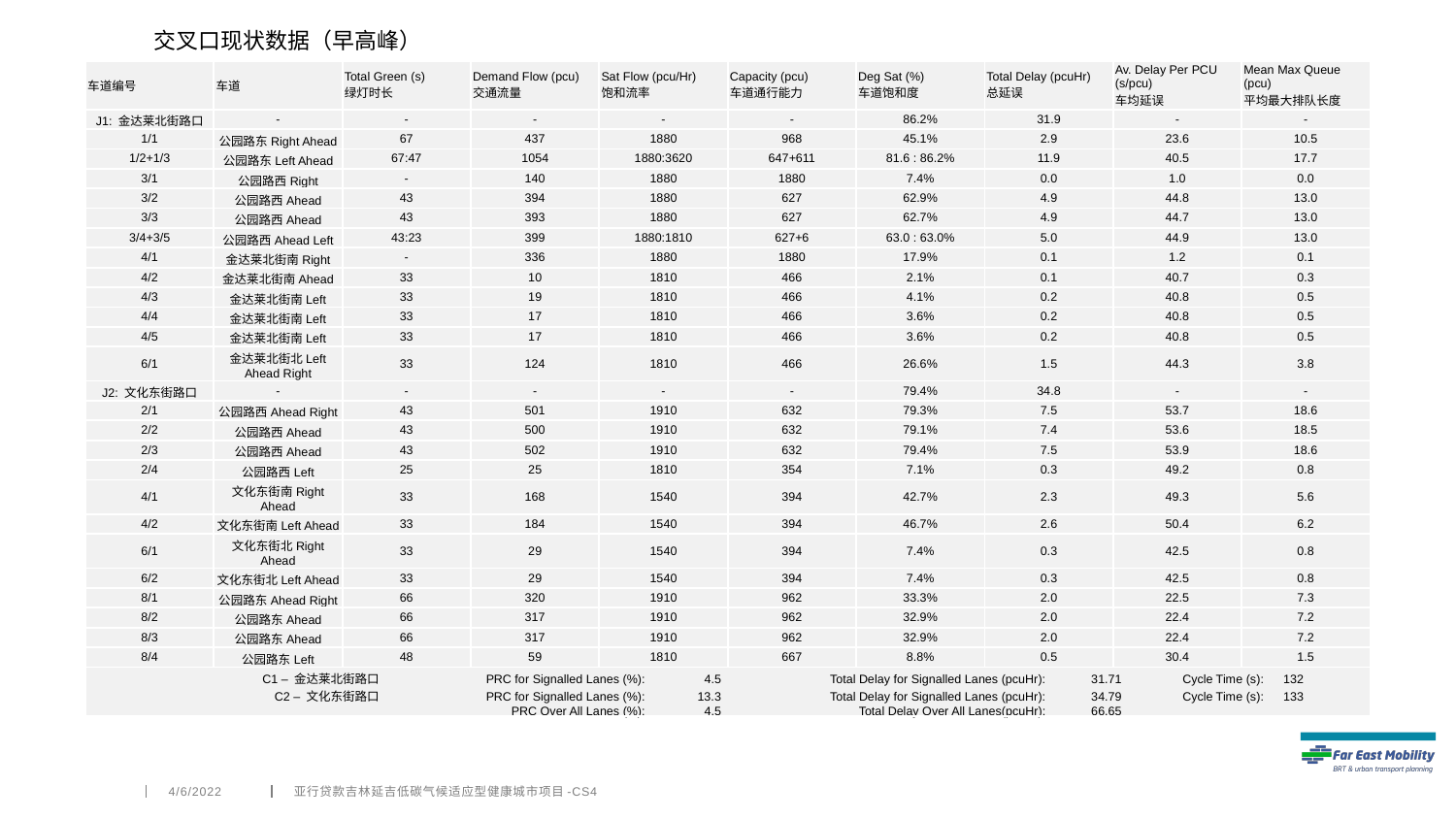

交叉口现状数据（早高峰）
| 车道编号 | 车道 | Total Green (s) 绿灯时长 | Demand Flow (pcu) 交通流量 | Sat Flow (pcu/Hr) 饱和流率 | Capacity (pcu) 车道通行能力 | Deg Sat (%) 车道饱和度 | Total Delay (pcuHr) 总延误 | Av. Delay Per PCU (s/pcu) 车均延误 | Mean Max Queue (pcu) 平均最大排队长度 |
| --- | --- | --- | --- | --- | --- | --- | --- | --- | --- |
| J1: 金达莱北街路口 | - | - | - | - | - | 86.2% | 31.9 | - | - |
| 1/1 | 公园路东Right Ahead | 67 | 437 | 1880 | 968 | 45.1% | 2.9 | 23.6 | 10.5 |
| 1/2+1/3 | 公园路东Left Ahead | 67:47 | 1054 | 1880:3620 | 647+611 | 81.6 : 86.2% | 11.9 | 40.5 | 17.7 |
| 3/1 | 公园路西Right | - | 140 | 1880 | 1880 | 7.4% | 0.0 | 1.0 | 0.0 |
| 3/2 | 公园路西Ahead | 43 | 394 | 1880 | 627 | 62.9% | 4.9 | 44.8 | 13.0 |
| 3/3 | 公园路西Ahead | 43 | 393 | 1880 | 627 | 62.7% | 4.9 | 44.7 | 13.0 |
| 3/4+3/5 | 公园路西Ahead Left | 43:23 | 399 | 1880:1810 | 627+6 | 63.0 : 63.0% | 5.0 | 44.9 | 13.0 |
| 4/1 | 金达莱北街南Right | - | 336 | 1880 | 1880 | 17.9% | 0.1 | 1.2 | 0.1 |
| 4/2 | 金达莱北街南Ahead | 33 | 10 | 1810 | 466 | 2.1% | 0.1 | 40.7 | 0.3 |
| 4/3 | 金达莱北街南Left | 33 | 19 | 1810 | 466 | 4.1% | 0.2 | 40.8 | 0.5 |
| 4/4 | 金达莱北街南Left | 33 | 17 | 1810 | 466 | 3.6% | 0.2 | 40.8 | 0.5 |
| 4/5 | 金达莱北街南Left | 33 | 17 | 1810 | 466 | 3.6% | 0.2 | 40.8 | 0.5 |
| 6/1 | 金达莱北街北Left Ahead Right | 33 | 124 | 1810 | 466 | 26.6% | 1.5 | 44.3 | 3.8 |
| J2: 文化东街路口 | - | - | - | - | - | 79.4% | 34.8 | - | - |
| 2/1 | 公园路西Ahead Right | 43 | 501 | 1910 | 632 | 79.3% | 7.5 | 53.7 | 18.6 |
| 2/2 | 公园路西Ahead | 43 | 500 | 1910 | 632 | 79.1% | 7.4 | 53.6 | 18.5 |
| 2/3 | 公园路西Ahead | 43 | 502 | 1910 | 632 | 79.4% | 7.5 | 53.9 | 18.6 |
| 2/4 | 公园路西Left | 25 | 25 | 1810 | 354 | 7.1% | 0.3 | 49.2 | 0.8 |
| 4/1 | 文化东街南Right Ahead | 33 | 168 | 1540 | 394 | 42.7% | 2.3 | 49.3 | 5.6 |
| 4/2 | 文化东街南Left Ahead | 33 | 184 | 1540 | 394 | 46.7% | 2.6 | 50.4 | 6.2 |
| 6/1 | 文化东街北Right Ahead | 33 | 29 | 1540 | 394 | 7.4% | 0.3 | 42.5 | 0.8 |
| 6/2 | 文化东街北Left Ahead | 33 | 29 | 1540 | 394 | 7.4% | 0.3 | 42.5 | 0.8 |
| 8/1 | 公园路东Ahead Right | 66 | 320 | 1910 | 962 | 33.3% | 2.0 | 22.5 | 7.3 |
| 8/2 | 公园路东Ahead | 66 | 317 | 1910 | 962 | 32.9% | 2.0 | 22.4 | 7.2 |
| 8/3 | 公园路东Ahead | 66 | 317 | 1910 | 962 | 32.9% | 2.0 | 22.4 | 7.2 |
| 8/4 | 公园路东Left | 48 | 59 | 1810 | 667 | 8.8% | 0.5 | 30.4 | 1.5 |
| C1 – 金达莱北街路口 PRC for Signalled Lanes (%): 4.5 Total Delay for Signalled Lanes (pcuHr): 31.71 Cycle Time (s): 132 C2 – 文化东街路口 PRC for Signalled Lanes (%): 13.3 Total Delay for Signalled Lanes (pcuHr): 34.79 Cycle Time (s): 133 PRC Over All Lanes (%): 4.5 Total Delay Over All Lanes(pcuHr): 66.65 |  |  |  |  |  |  |  |  |  |
4/6/2022
亚行贷款吉林延吉低碳气候适应型健康城市项目-CS4